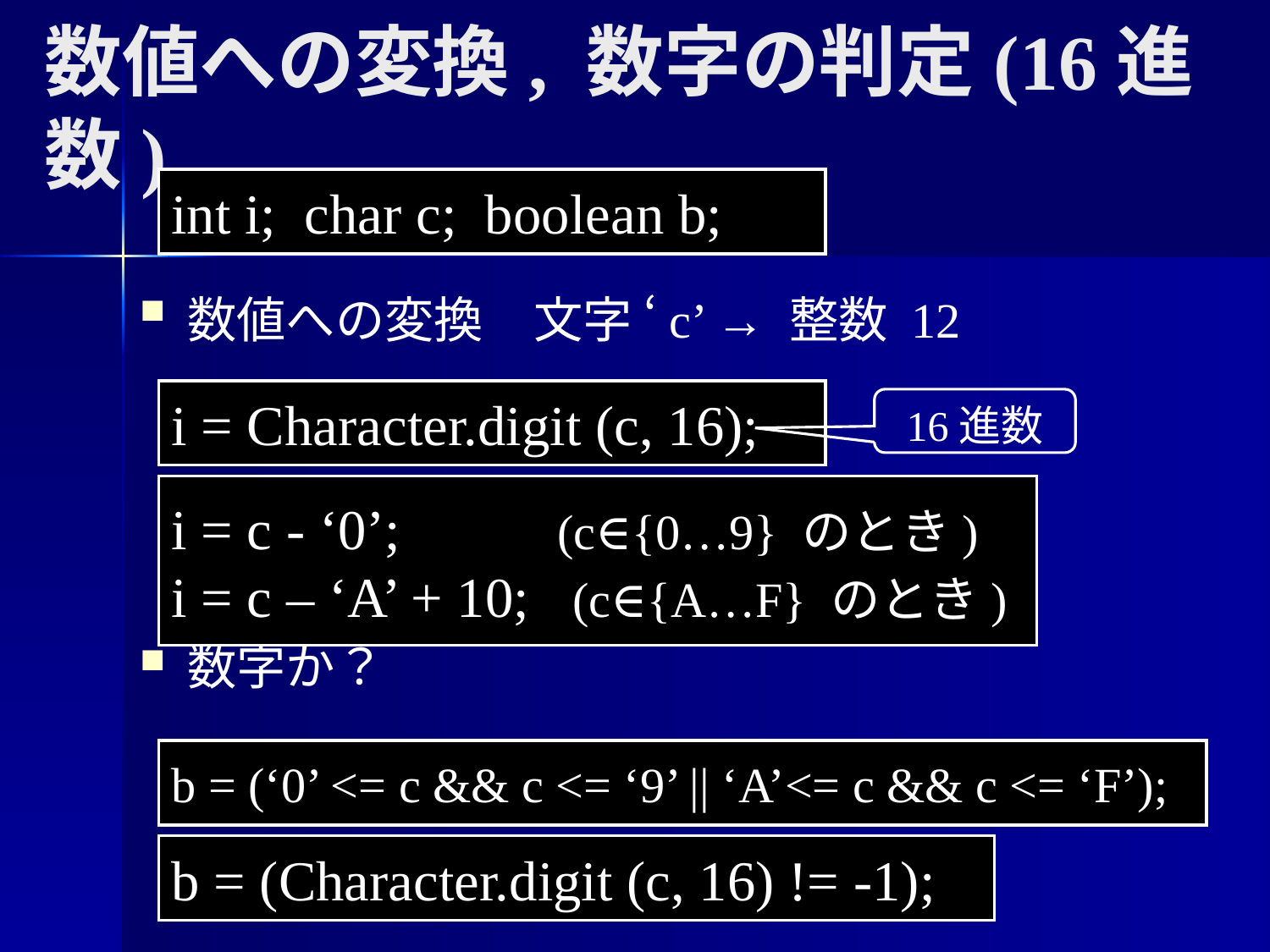

# 数値への変換, 数字の判定(16進数)
int i;  char c;  boolean b;
数値への変換    文字 ‘c’ → 整数 12

数字か？
i = Character.digit (c, 16);
16進数
i = c - ‘0’;           (c∈{0…9} のとき)
i = c – ‘A’ + 10;   (c∈{A…F} のとき)
b = (‘0’ <= c && c <= ‘9’ || ‘A’<= c && c <= ‘F’);
b = (Character.digit (c, 16) != -1);